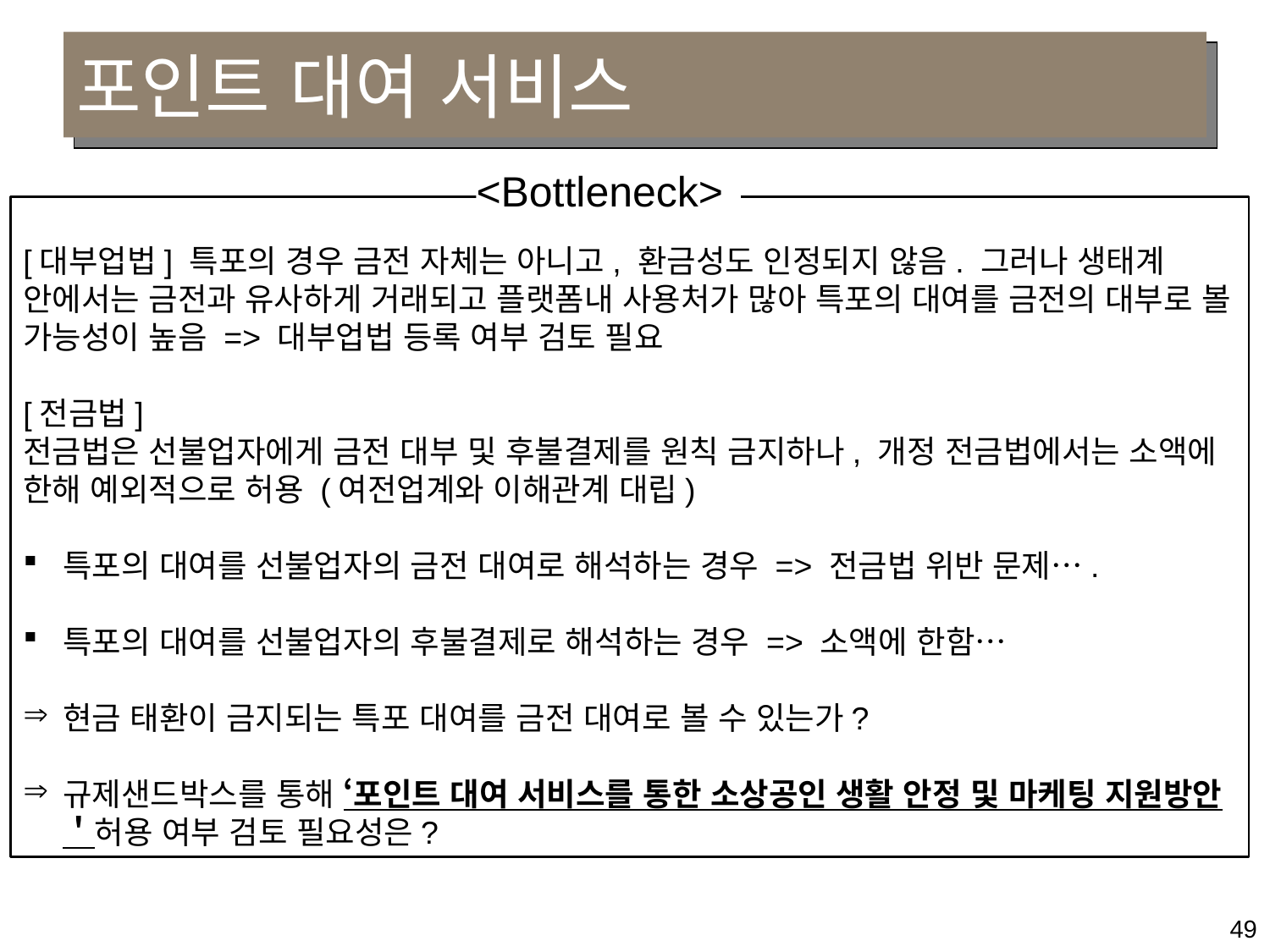

# 포인트 대여 서비스
<Bottleneck>

[대부업법] 특포의 경우 금전 자체는 아니고, 환금성도 인정되지 않음. 그러나 생태계 안에서는 금전과 유사하게 거래되고 플랫폼내 사용처가 많아 특포의 대여를 금전의 대부로 볼 가능성이 높음 => 대부업법 등록 여부 검토 필요

[전금법]
전금법은 선불업자에게 금전 대부 및 후불결제를 원칙 금지하나, 개정 전금법에서는 소액에 한해 예외적으로 허용 (여전업계와 이해관계 대립)

특포의 대여를 선불업자의 금전 대여로 해석하는 경우 => 전금법 위반 문제….

특포의 대여를 선불업자의 후불결제로 해석하는 경우 => 소액에 한함…

현금 태환이 금지되는 특포 대여를 금전 대여로 볼 수 있는가?

규제샌드박스를 통해 ‘포인트 대여 서비스를 통한 소상공인 생활 안정 및 마케팅 지원방안＇허용 여부 검토 필요성은?
49